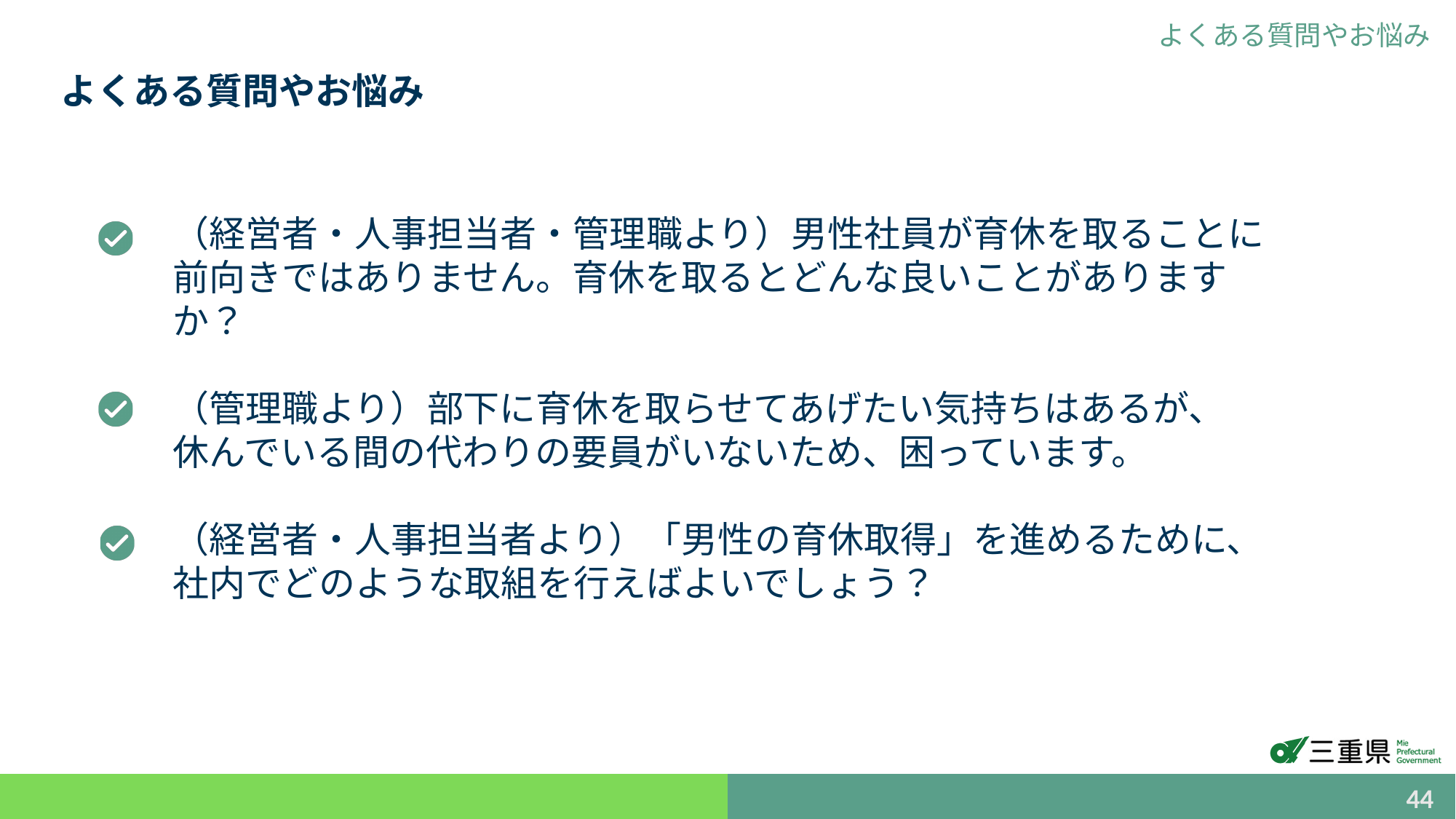

よくある質問やお悩み
よくある質問やお悩み
（経営者・人事担当者・管理職より）男性社員が育休を取ることに前向きではありません。育休を取るとどんな良いことがありますか？

（管理職より）部下に育休を取らせてあげたい気持ちはあるが、
休んでいる間の代わりの要員がいないため、困っています。

（経営者・人事担当者より）「男性の育休取得」を進めるために、
社内でどのような取組を行えばよいでしょう？